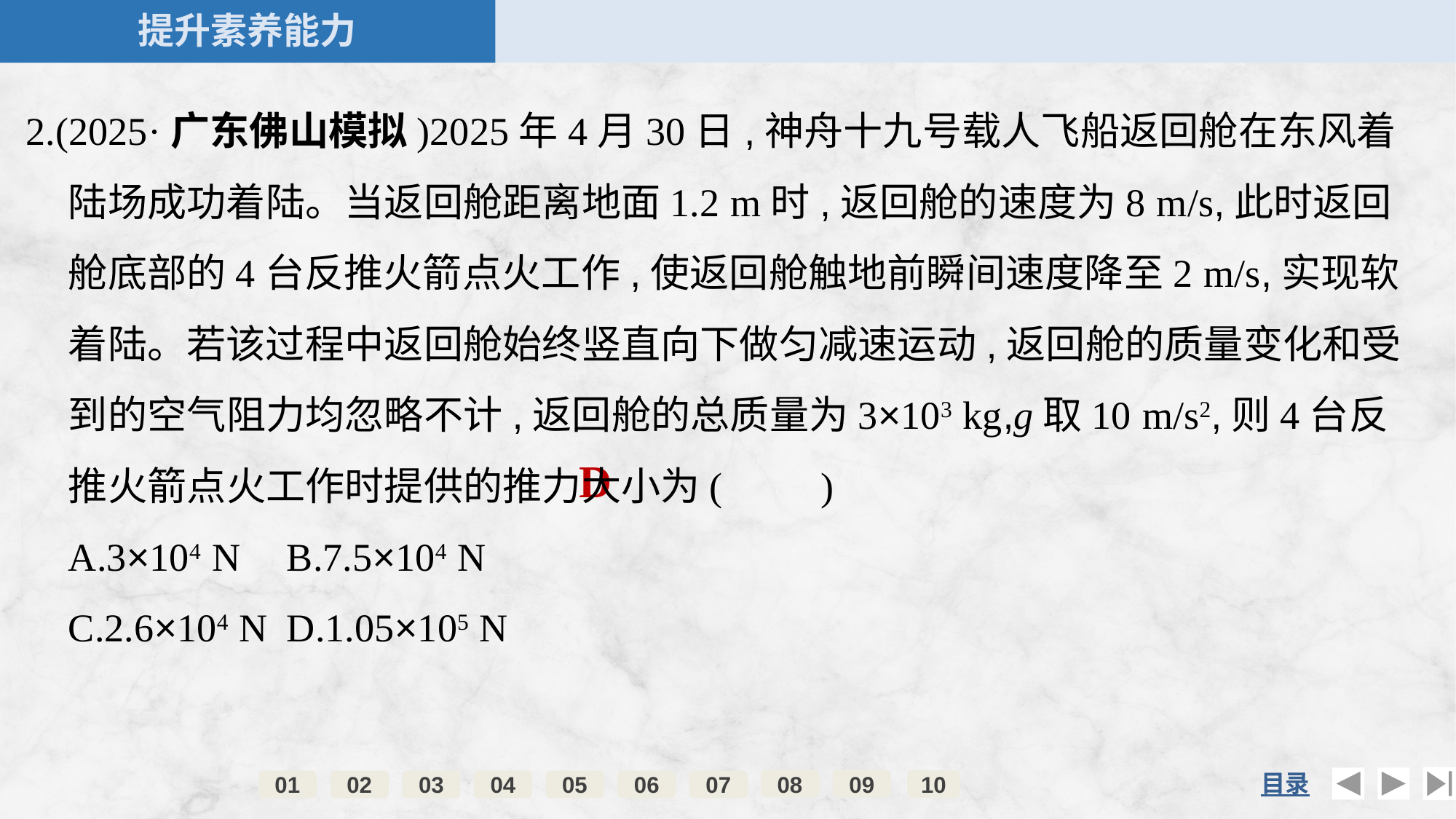

2.(2025·广东佛山模拟)2025年4月30日,神舟十九号载人飞船返回舱在东风着陆场成功着陆。当返回舱距离地面1.2 m时,返回舱的速度为8 m/s,此时返回舱底部的4台反推火箭点火工作,使返回舱触地前瞬间速度降至2 m/s,实现软着陆。若该过程中返回舱始终竖直向下做匀减速运动,返回舱的质量变化和受到的空气阻力均忽略不计,返回舱的总质量为3×103 kg,g取10 m/s2,则4台反推火箭点火工作时提供的推力大小为(　　)
	A.3×104 N	B.7.5×104 N
	C.2.6×104 N	D.1.05×105 N
D